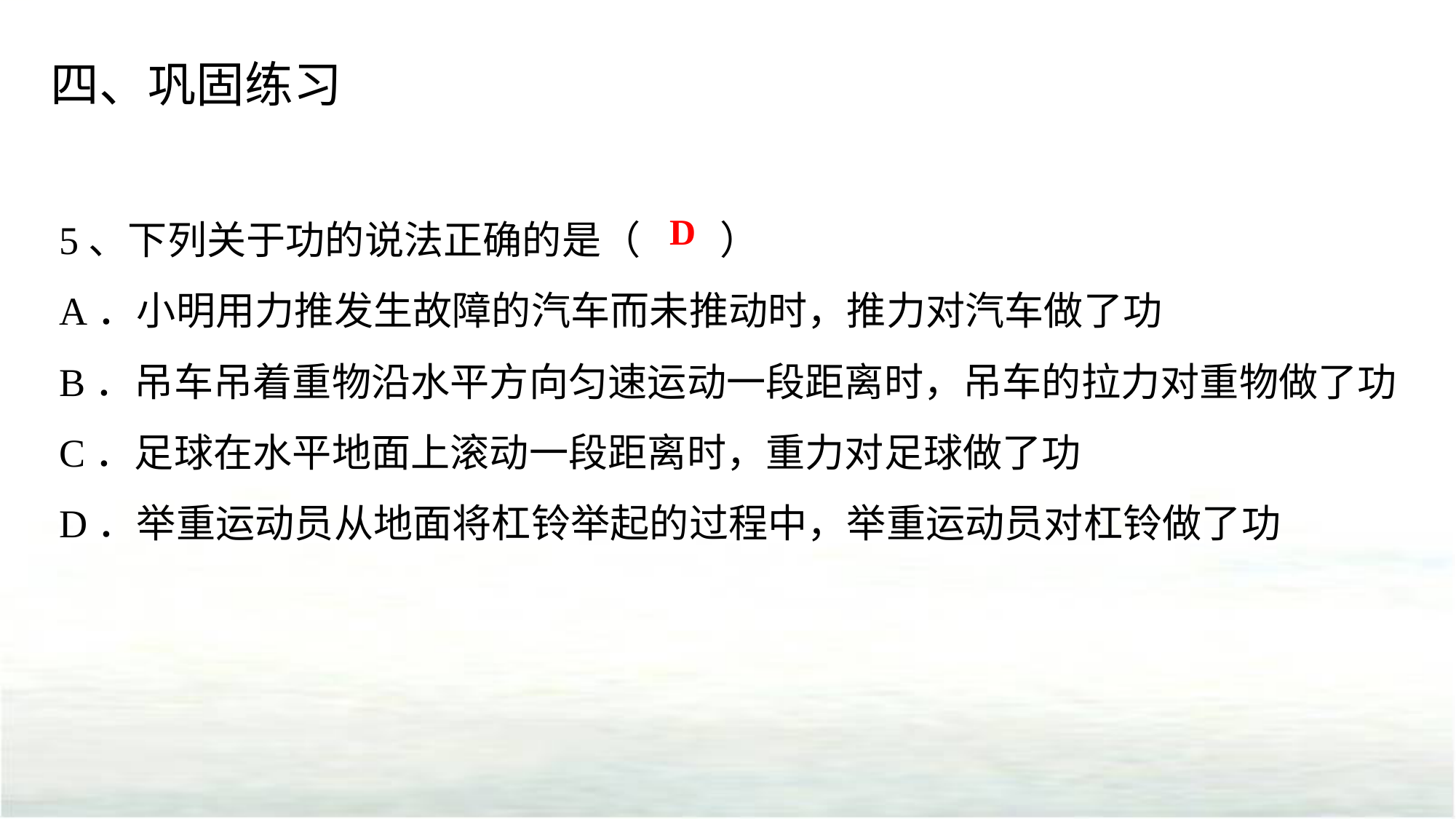

四、巩固练习
5、下列关于功的说法正确的是（　　）
A．小明用力推发生故障的汽车而未推动时，推力对汽车做了功
B．吊车吊着重物沿水平方向匀速运动一段距离时，吊车的拉力对重物做了功
C．足球在水平地面上滚动一段距离时，重力对足球做了功
D．举重运动员从地面将杠铃举起的过程中，举重运动员对杠铃做了功
D